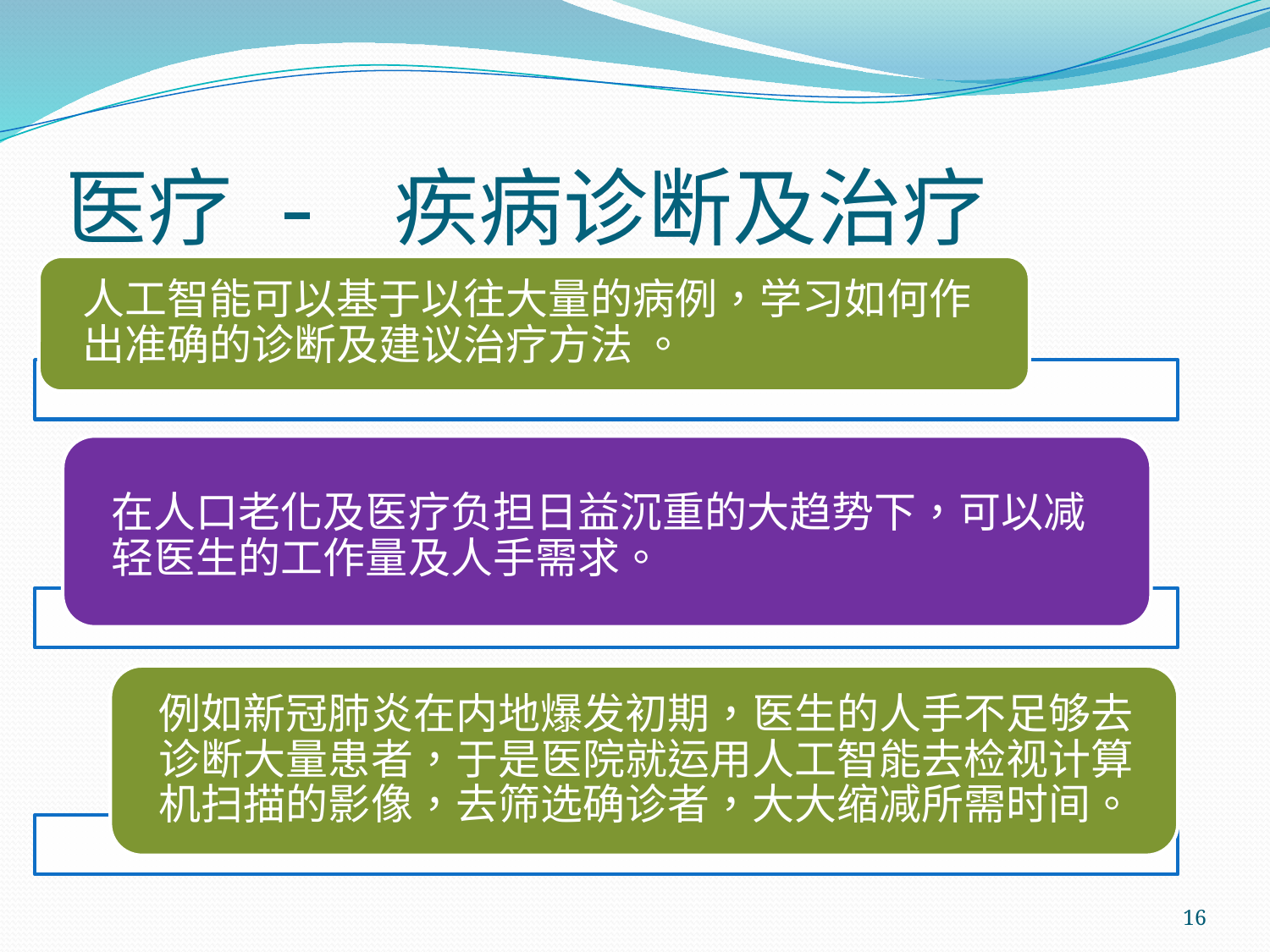

# 医疗 - 疾病诊断及治疗
人工智能可以基于以往大量的病例，学习如何作出准确的诊断及建议治疗方法 。

在人口老化及医疗负担日益沉重的大趋势下，可以减轻医生的工作量及人手需求。

例如新冠肺炎在内地爆发初期，医生的人手不足够去诊断大量患者，于是医院就运用人工智能去检视计算机扫描的影像，去筛选确诊者，大大缩减所需时间。
16